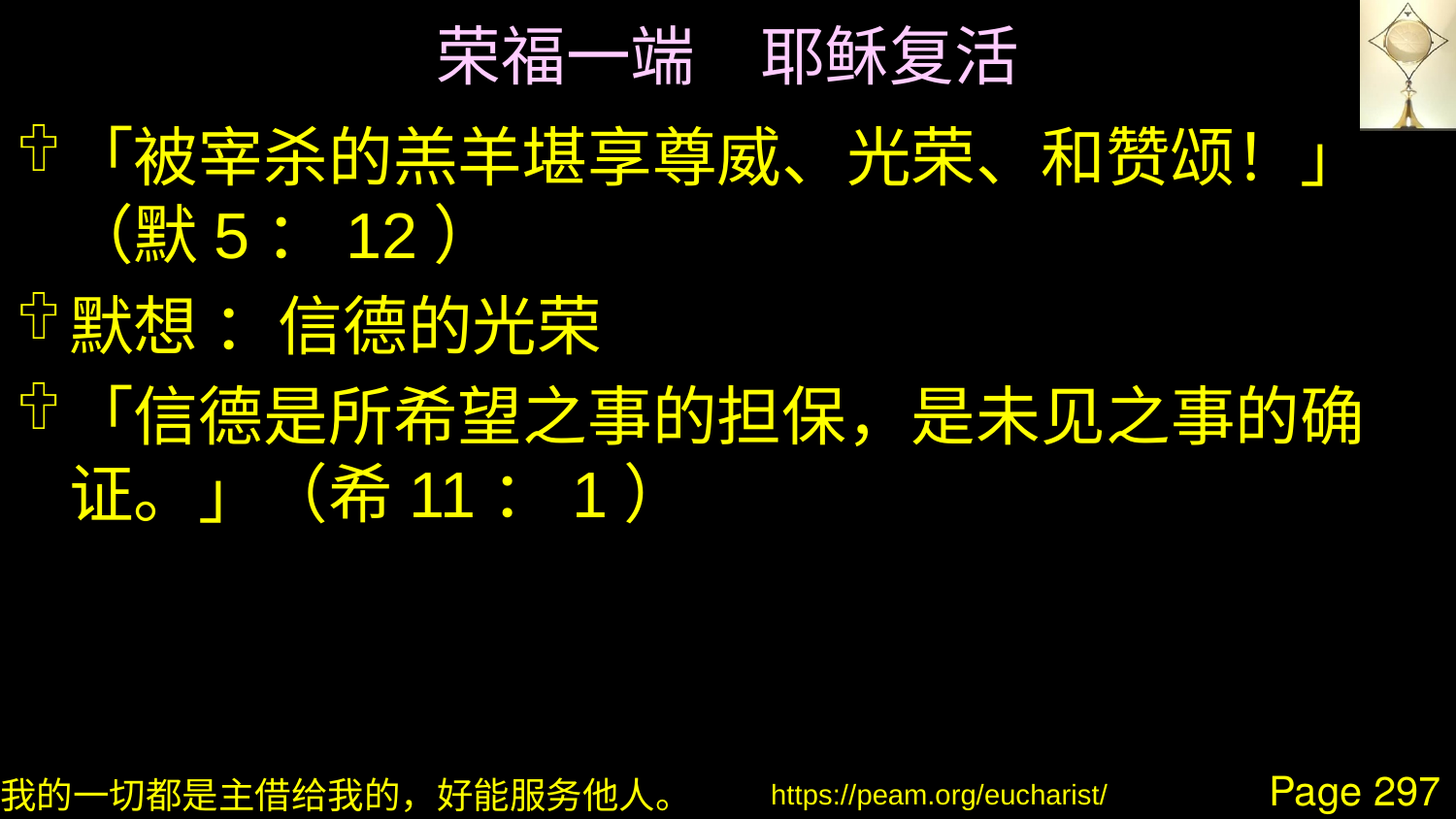

# 荣福一端　耶稣复活
「被宰杀的羔羊堪享尊威、光荣、和赞颂！」（默5：12）
默想 ：信德的光荣
「信德是所希望之事的担保，是未见之事的确证。」（希11：1）